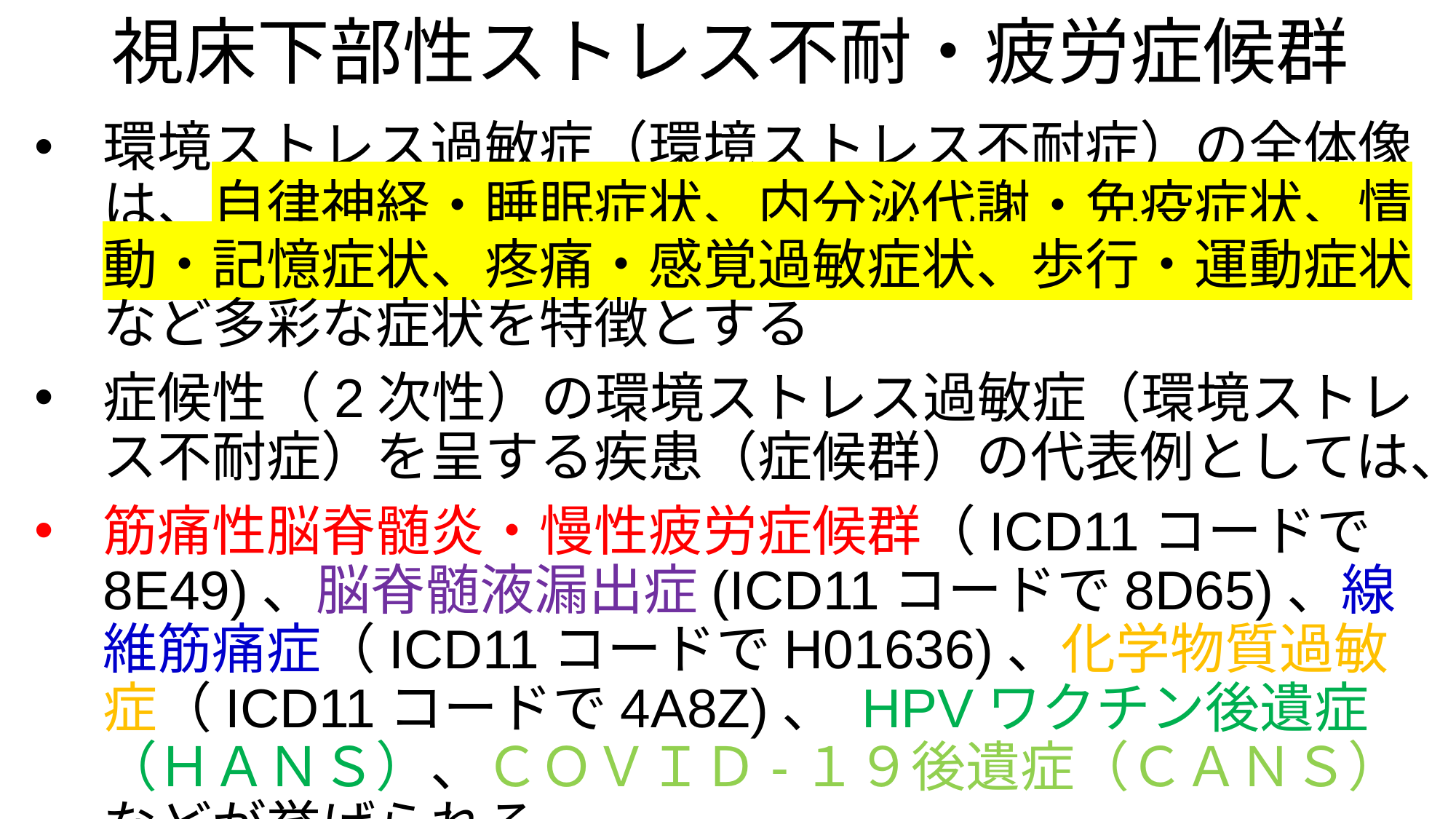

# 視床下部性ストレス不耐・疲労症候群
環境ストレス過敏症（環境ストレス不耐症）の全体像は、自律神経・睡眠症状、内分泌代謝・免疫症状、情動・記憶症状、疼痛・感覚過敏症状、歩行・運動症状など多彩な症状を特徴とする
症候性（2次性）の環境ストレス過敏症（環境ストレス不耐症）を呈する疾患（症候群）の代表例としては、
筋痛性脳脊髄炎・慢性疲労症候群（ICD11コードで8E49)、脳脊髄液漏出症(ICD11コードで8D65)、線維筋痛症（ICD11コードでH01636)、化学物質過敏症（ICD11コードで4A8Z)、 HPVワクチン後遺症（ＨＡＮＳ）、ＣＯＶＩＤ-１９後遺症（ＣＡＮＳ）などが挙げられる